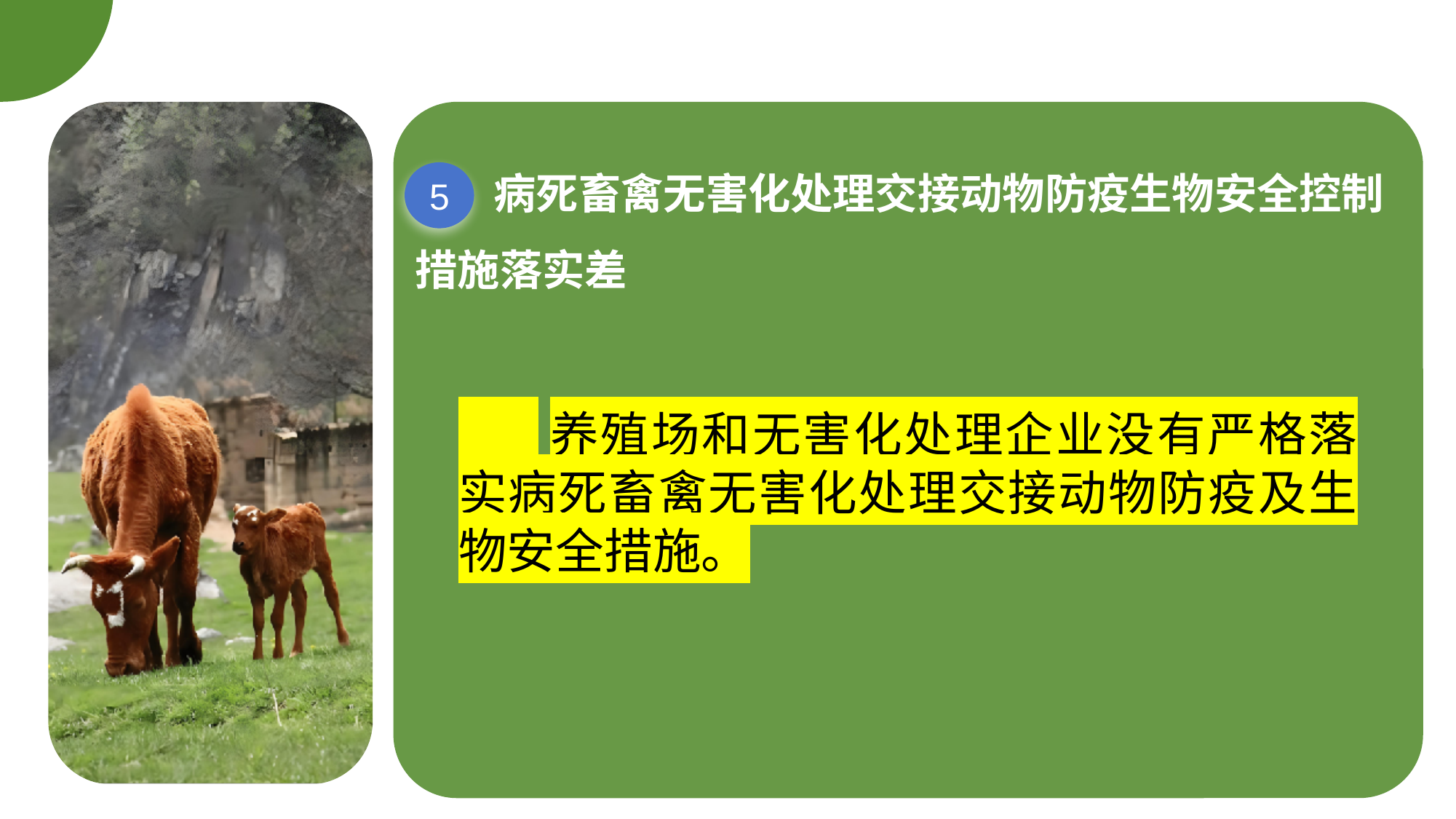

病死畜禽无害化处理交接动物防疫生物安全控制措施落实差
5
      养殖场和无害化处理企业没有严格落实病死畜禽无害化处理交接动物防疫及生物安全措施。